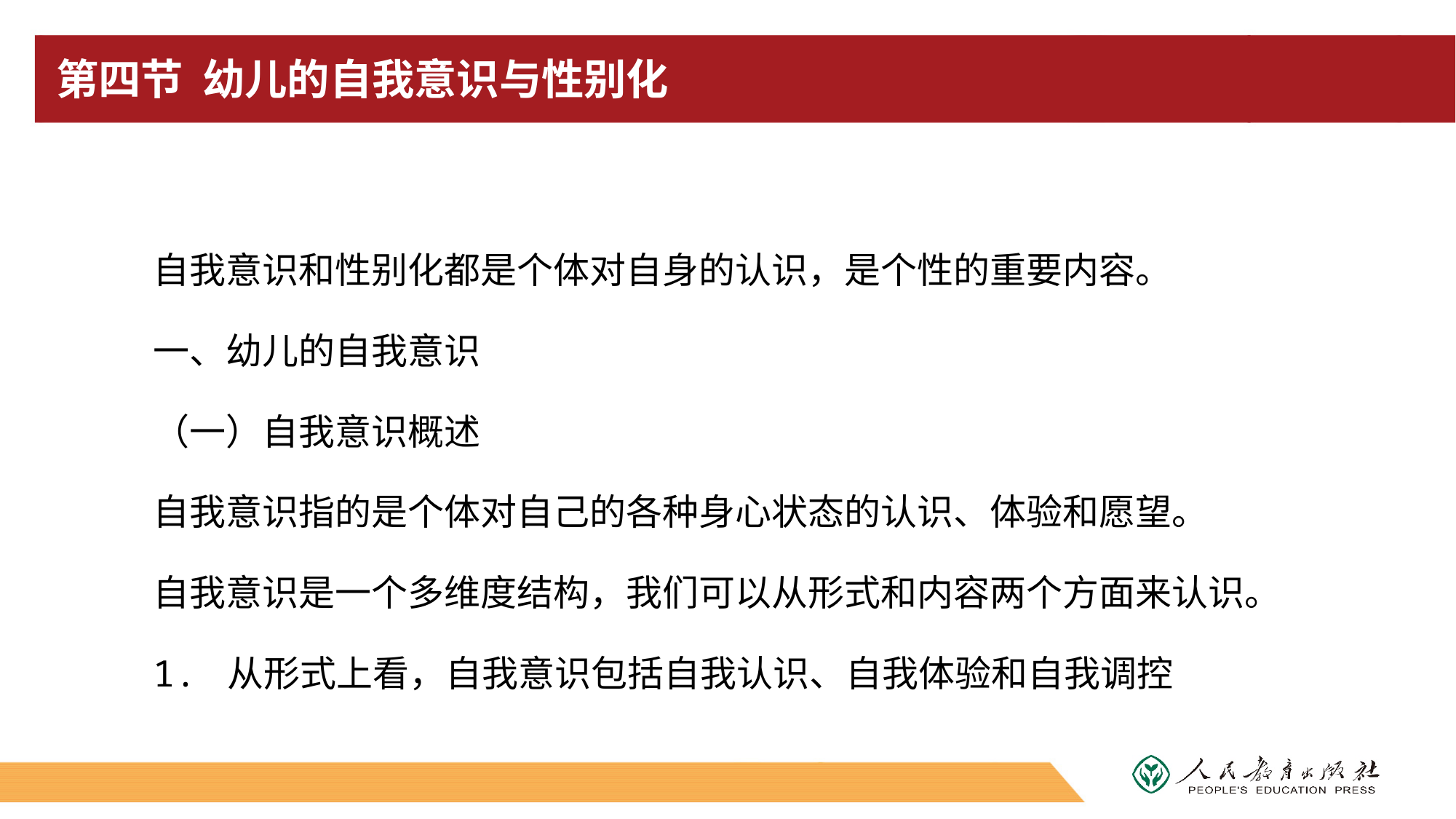

# 第四节  幼儿的自我意识与性别化

自我意识和性别化都是个体对自身的认识，是个性的重要内容。
一、幼儿的自我意识
（一）自我意识概述
自我意识指的是个体对自己的各种身心状态的认识、体验和愿望。
自我意识是一个多维度结构，我们可以从形式和内容两个方面来认识。
1. 从形式上看，自我意识包括自我认识、自我体验和自我调控